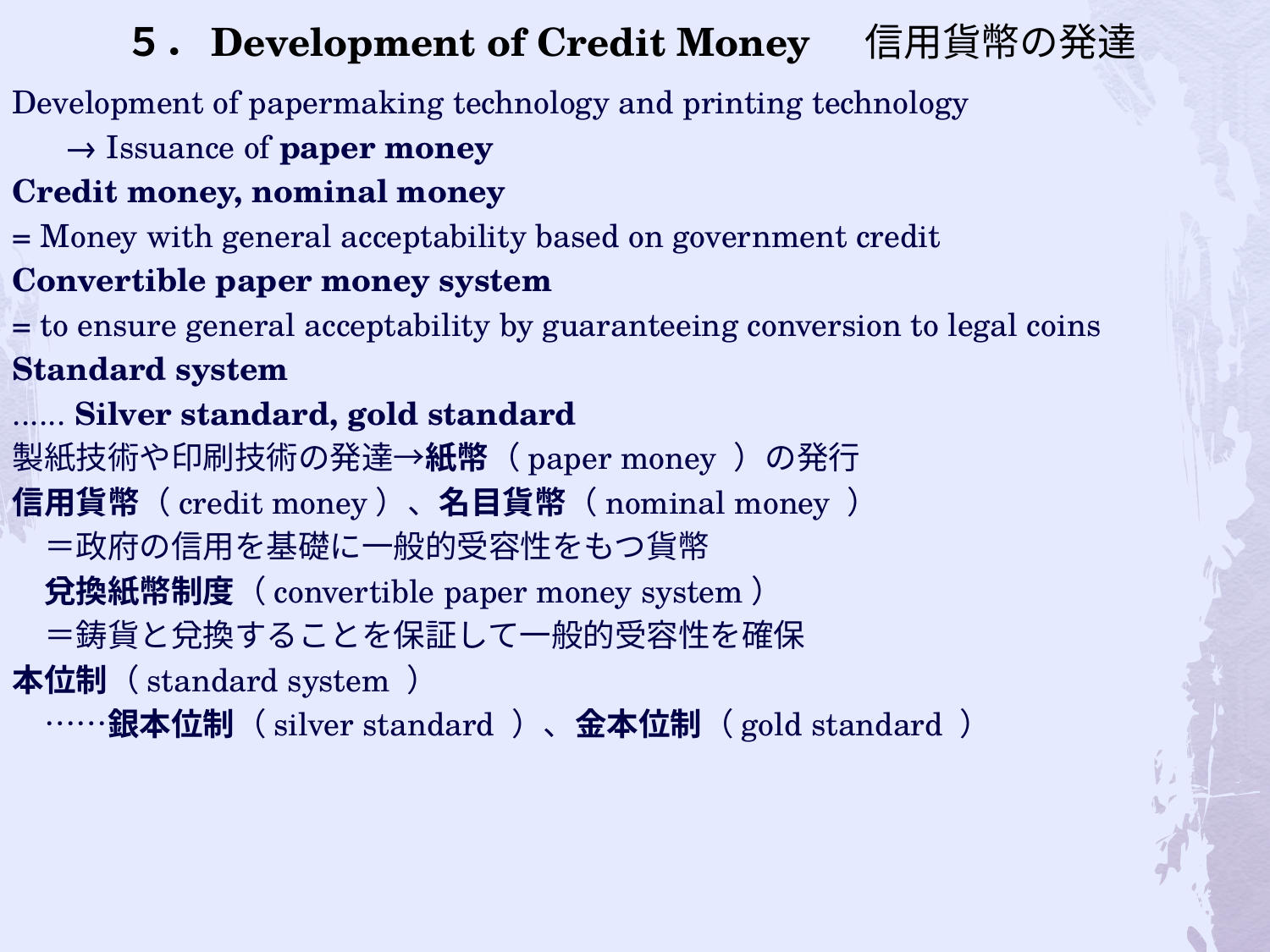

# ５．Development of Credit Money    信用貨幣の発達
Development of papermaking technology and printing technology
      → Issuance of paper money
Credit money, nominal money
= Money with general acceptability based on government credit
Convertible paper money system
= to ensure general acceptability by guaranteeing conversion to legal coins
Standard system
...... Silver standard, gold standard
製紙技術や印刷技術の発達→紙幣（paper money ）の発行
信用貨幣（credit money）、名目貨幣（nominal money ）
　＝政府の信用を基礎に一般的受容性をもつ貨幣
　兌換紙幣制度（convertible paper money system）
　＝鋳貨と兌換することを保証して一般的受容性を確保
本位制（standard system ）
　……銀本位制（silver standard ）、金本位制（gold standard ）